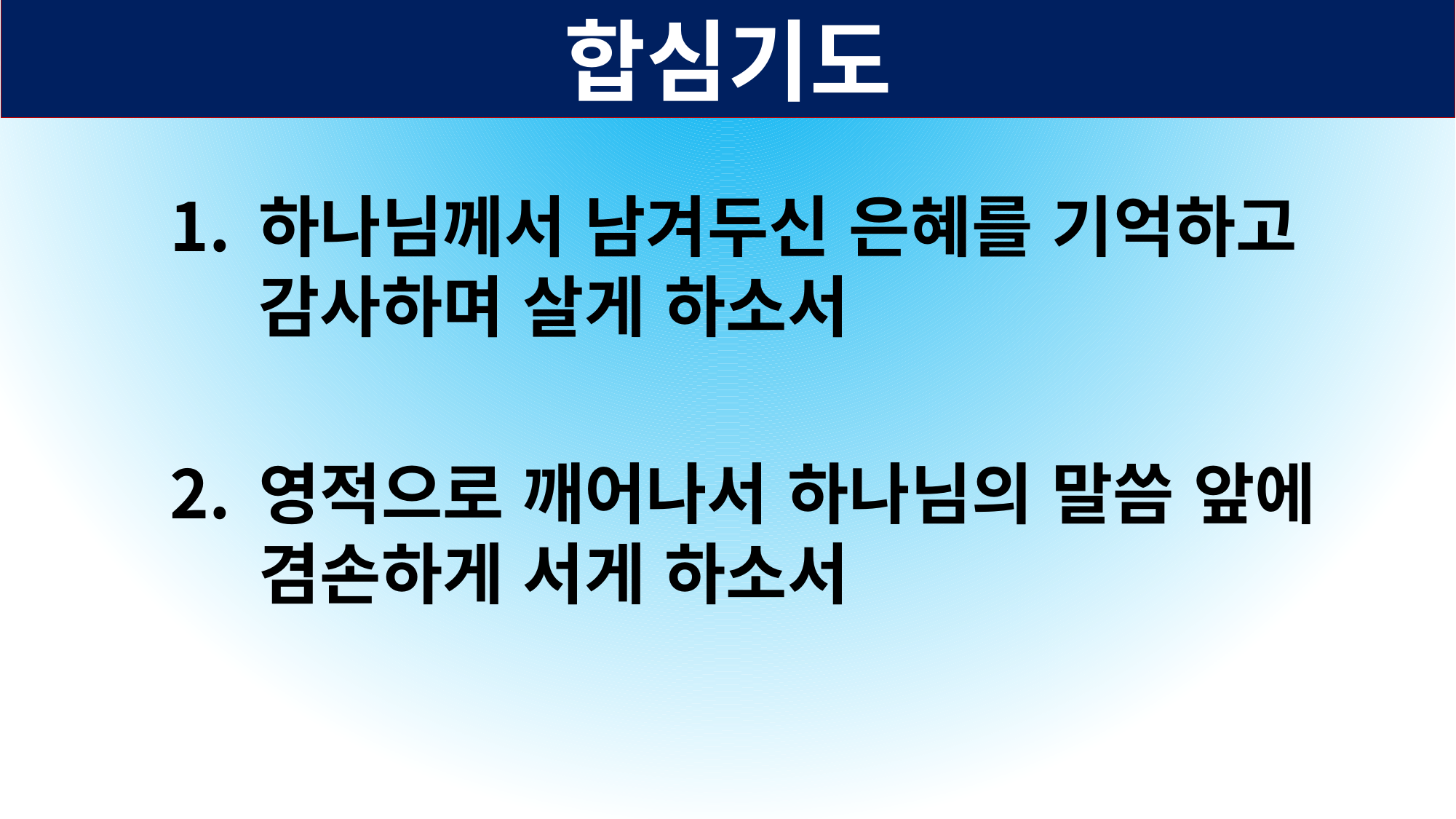

합심기도
하나님께서 남겨두신 은혜를 기억하고 감사하며 살게 하소서

영적으로 깨어나서 하나님의 말씀 앞에 겸손하게 서게 하소서